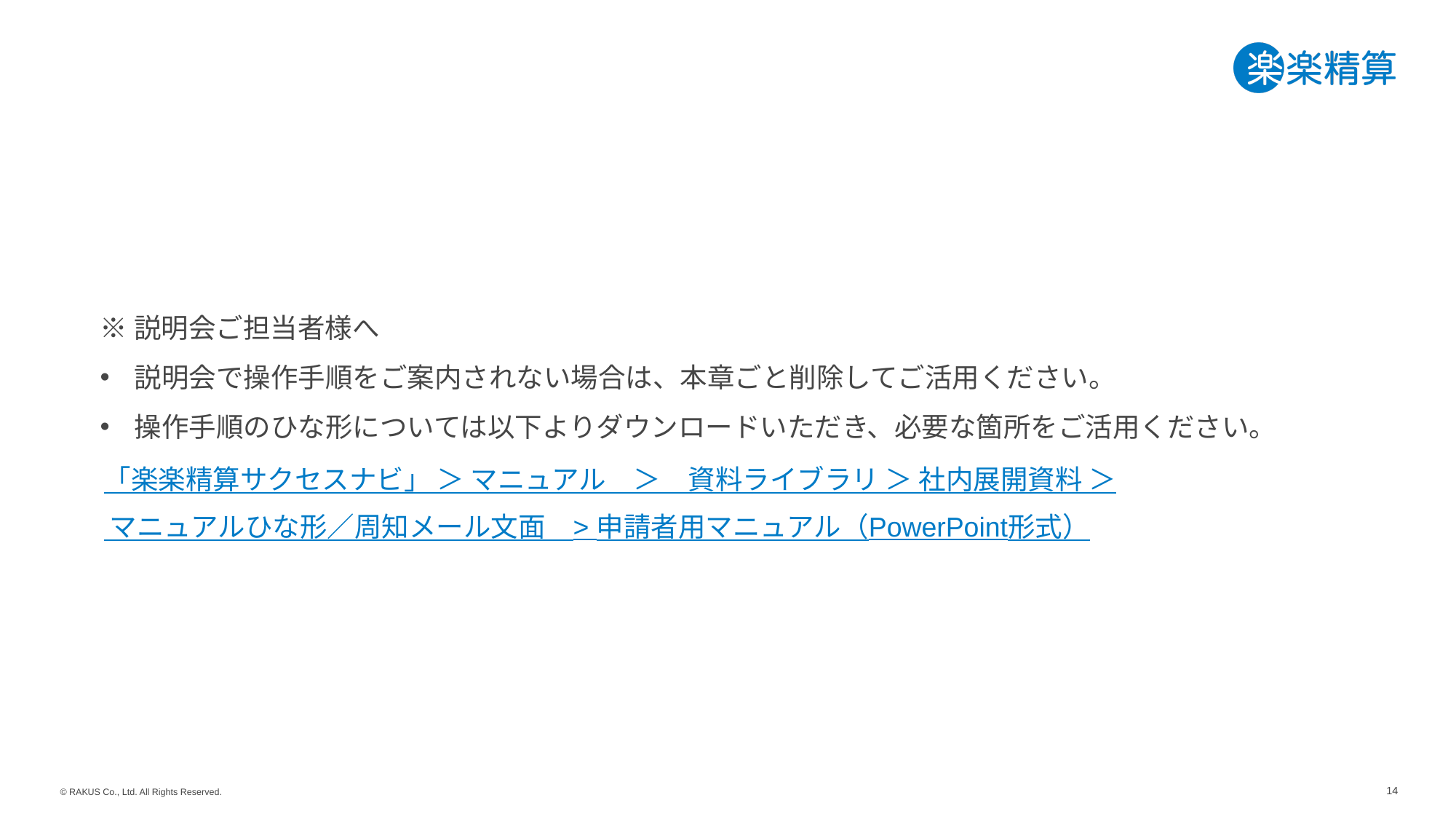

※説明会ご担当者様へ
説明会で操作手順をご案内されない場合は、本章ごと削除してご活用ください。
操作手順のひな形については以下よりダウンロードいただき、必要な箇所をご活用ください。

「楽楽精算サクセスナビ」 ＞ マニュアル　＞　資料ライブラリ ＞ 社内展開資料 ＞
 マニュアルひな形／周知メール文面　> 申請者用マニュアル（PowerPoint形式）
14